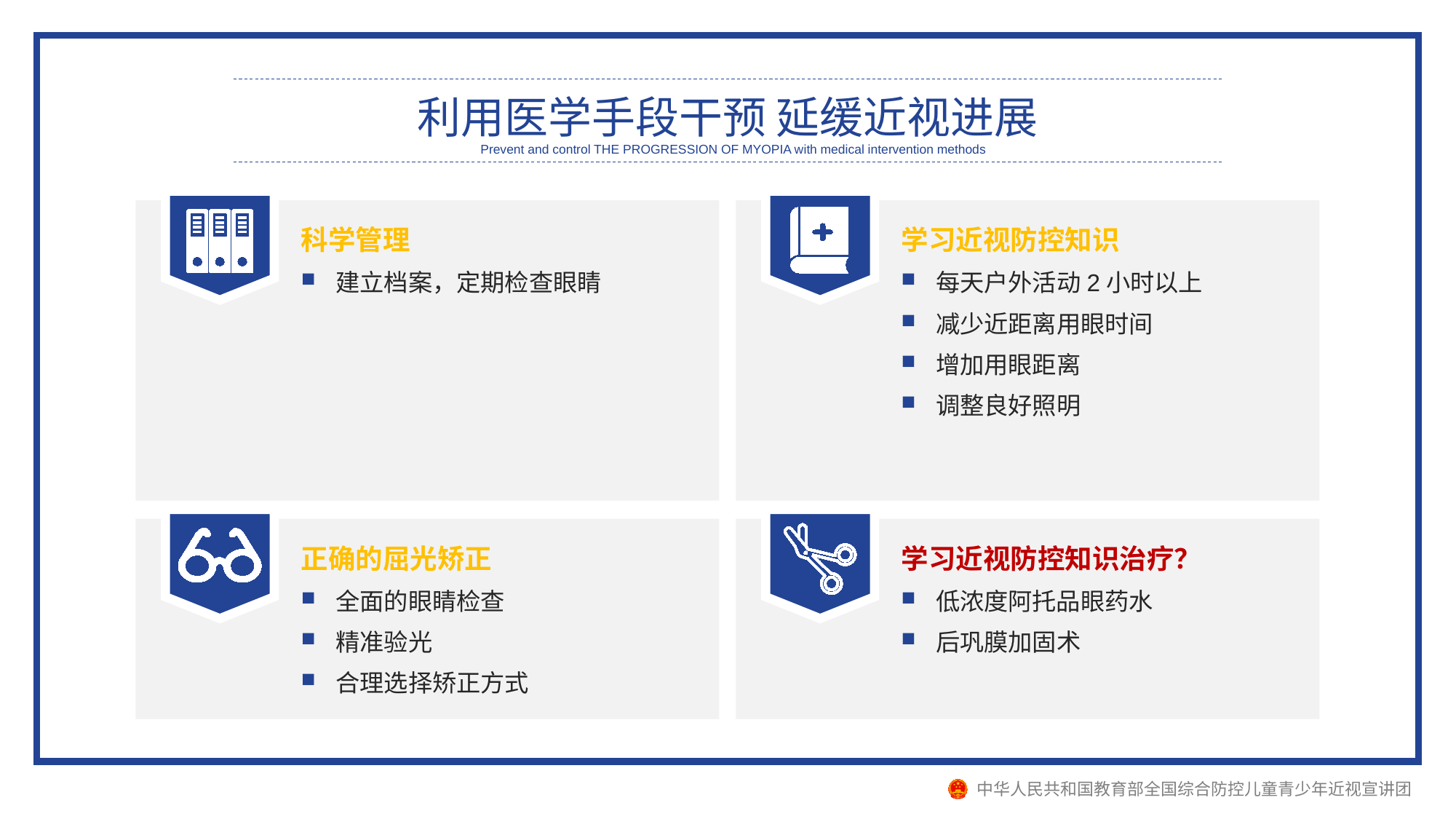

利用医学手段干预 延缓近视进展
Prevent and control THE PROGRESSION OF MYOPIA with medical intervention methods

科学管理
建立档案，定期检查眼睛

学习近视防控知识
每天户外活动2小时以上
减少近距离用眼时间
增加用眼距离
调整良好照明

正确的屈光矫正
全面的眼睛检查
精准验光
合理选择矫正方式
学习近视防控知识治疗？
低浓度阿托品眼药水
后巩膜加固术